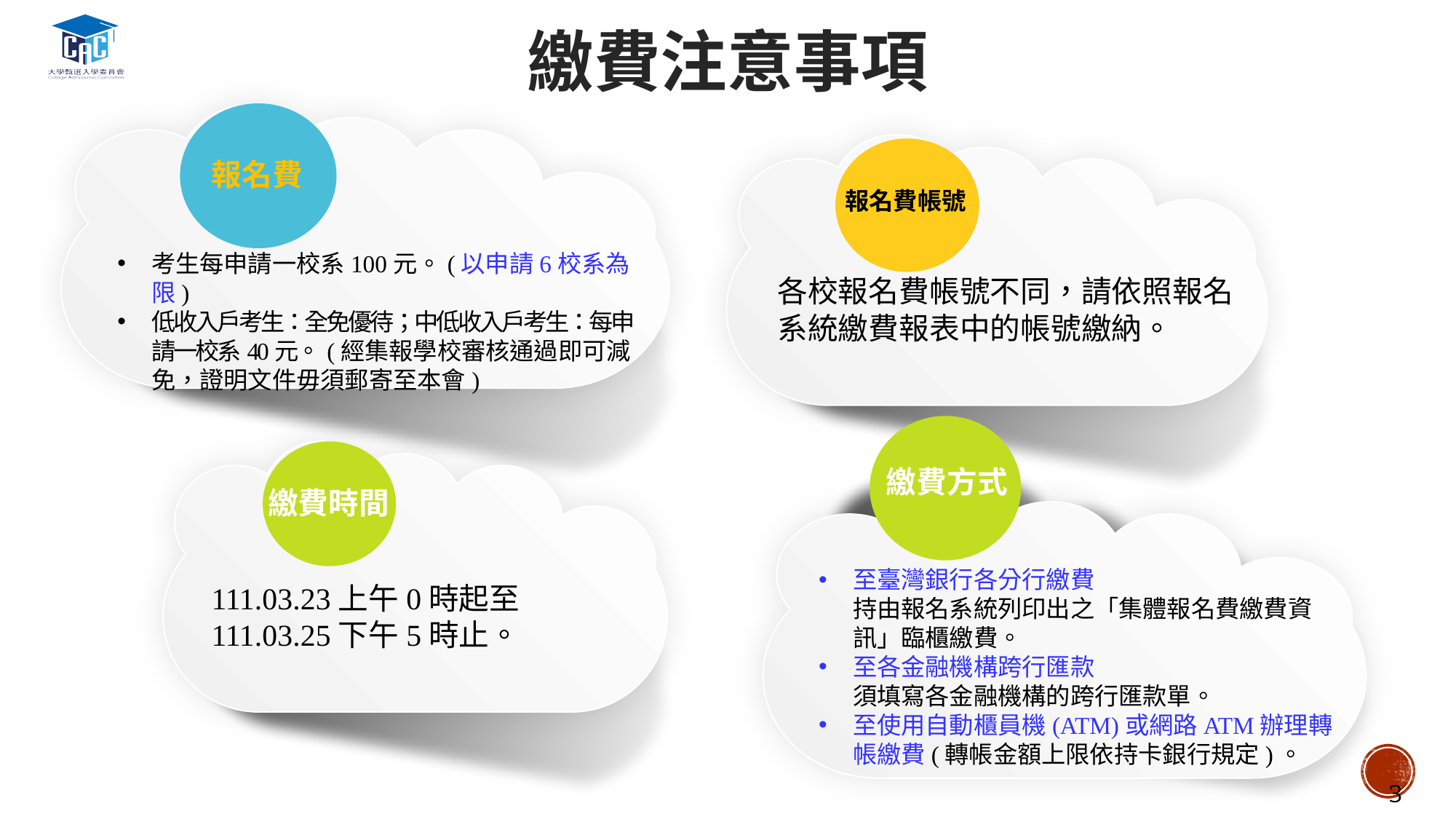

繳費注意事項

報名費

考生每申請一校系100元。(以申請6校系為限)
低收入戶考生：全免優待；中低收入戶考生：每申請一校系40元。(經集報學校審核通過即可減免，證明文件毋須郵寄至本會)

報名費帳號

各校報名費帳號不同，請依照報名系統繳費報表中的帳號繳納。

繳費方式

至臺灣銀行各分行繳費
持由報名系統列印出之「集體報名費繳費資訊」臨櫃繳費。
至各金融機構跨行匯款
須填寫各金融機構的跨行匯款單。
至使用自動櫃員機(ATM)或網路ATM辦理轉帳繳費(轉帳金額上限依持卡銀行規定)。

繳費時間

111.03.23上午0時起至111.03.25下午5時止。